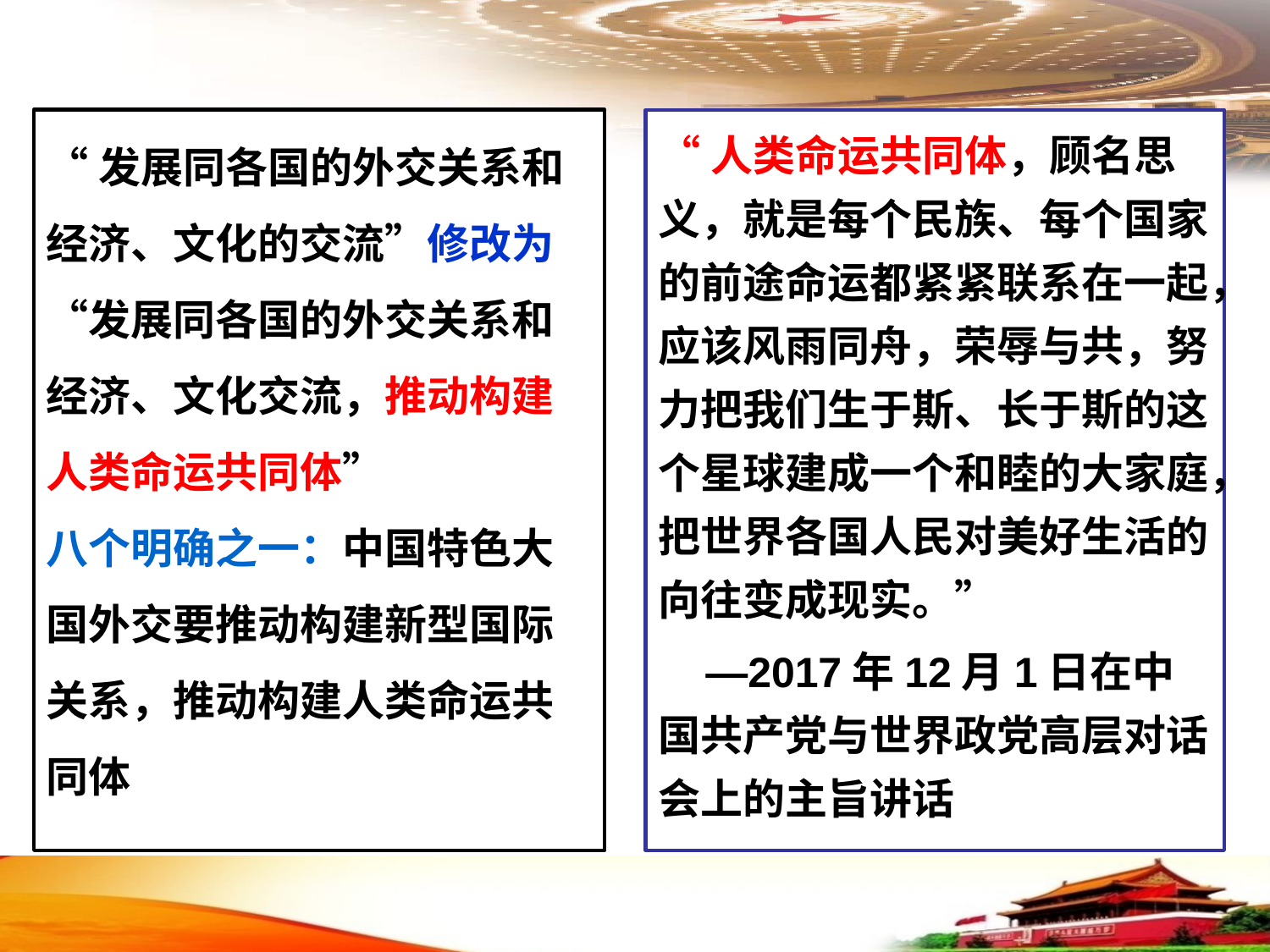

#
“发展同各国的外交关系和经济、文化的交流”修改为“发展同各国的外交关系和经济、文化交流，推动构建人类命运共同体”
八个明确之一：中国特色大国外交要推动构建新型国际关系，推动构建人类命运共同体

“人类命运共同体，顾名思义，就是每个民族、每个国家的前途命运都紧紧联系在一起，应该风雨同舟，荣辱与共，努力把我们生于斯、长于斯的这个星球建成一个和睦的大家庭，把世界各国人民对美好生活的向往变成现实。”
    —2017年12月1日在中国共产党与世界政党高层对话会上的主旨讲话